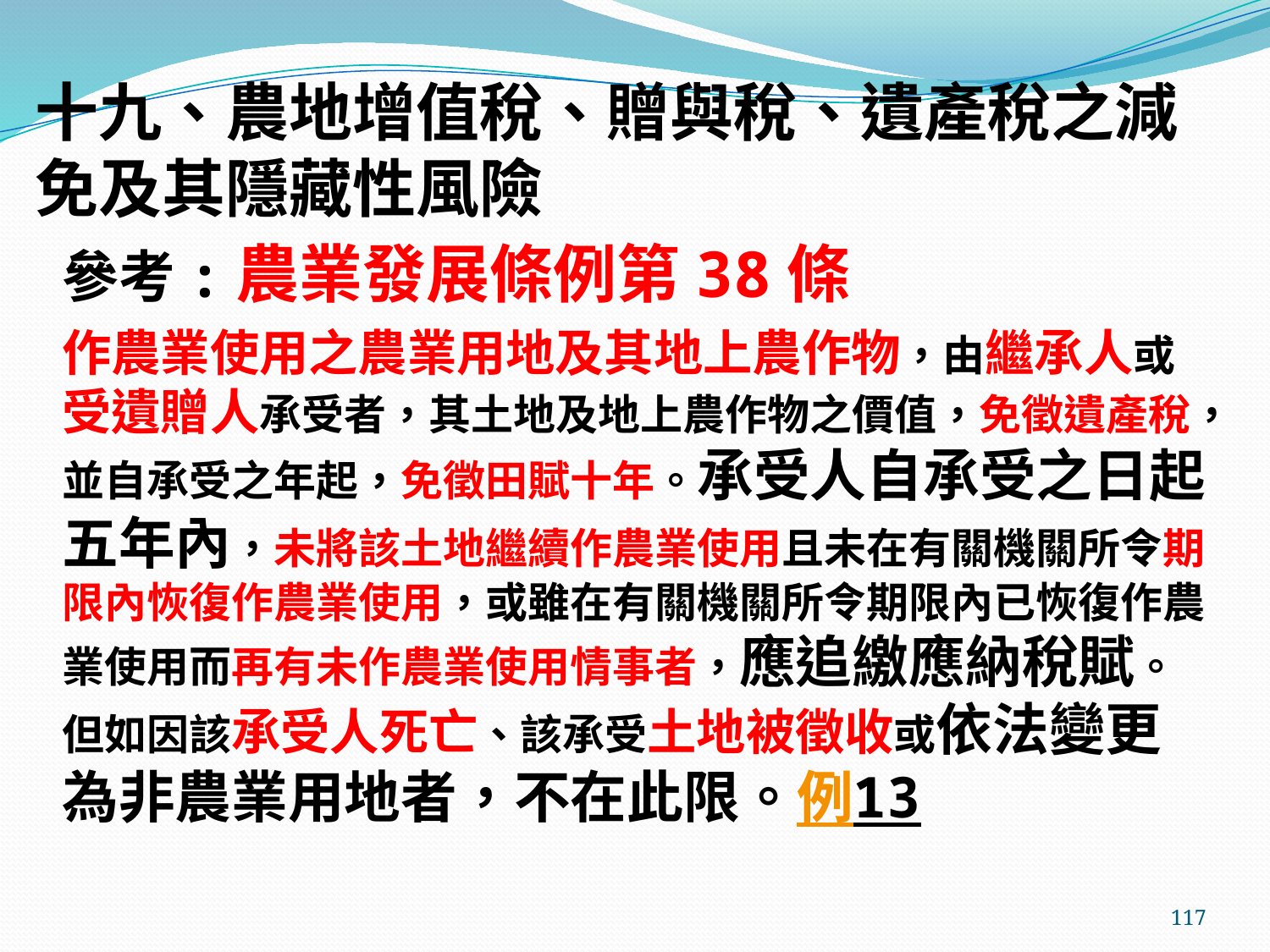

# 十九、農地增值稅、贈與稅、遺產稅之減免及其隱藏性風險
參考:農業發展條例第38條
作農業使用之農業用地及其地上農作物，由繼承人或受遺贈人承受者，其土地及地上農作物之價值，免徵遺產稅，並自承受之年起，免徵田賦十年。承受人自承受之日起五年內，未將該土地繼續作農業使用且未在有關機關所令期限內恢復作農業使用，或雖在有關機關所令期限內已恢復作農業使用而再有未作農業使用情事者，應追繳應納稅賦。但如因該承受人死亡、該承受土地被徵收或依法變更為非農業用地者，不在此限。例13
117